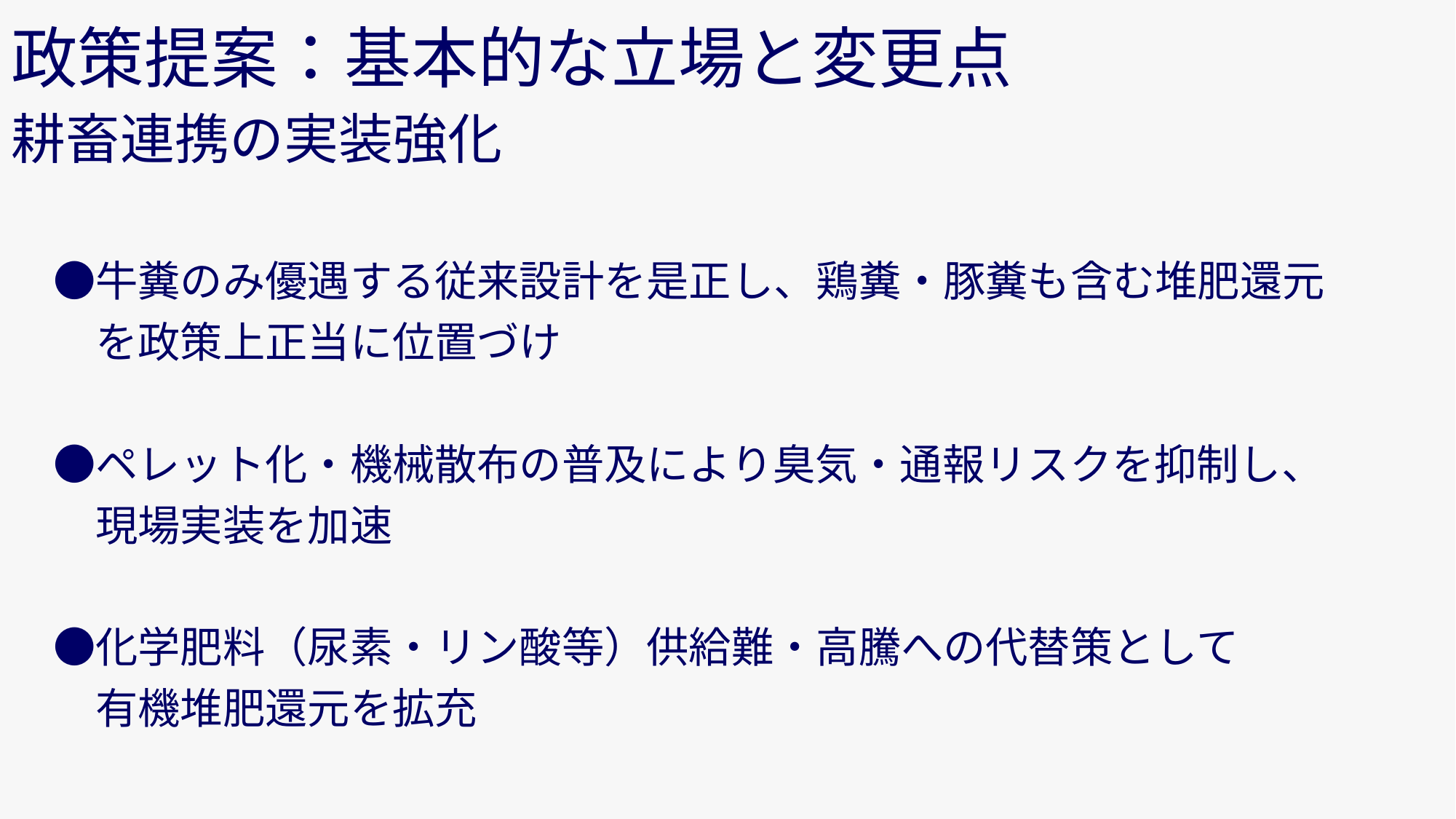

# 政策提案：基本的な立場と変更点
耕畜連携の実装強化

　●牛糞のみ優遇する従来設計を是正し、鶏糞・豚糞も含む堆肥還元
　　を政策上正当に位置づけ

　●ペレット化・機械散布の普及により臭気・通報リスクを抑制し、
　　現場実装を加速

　●化学肥料（尿素・リン酸等）供給難・高騰への代替策として
　　有機堆肥還元を拡充